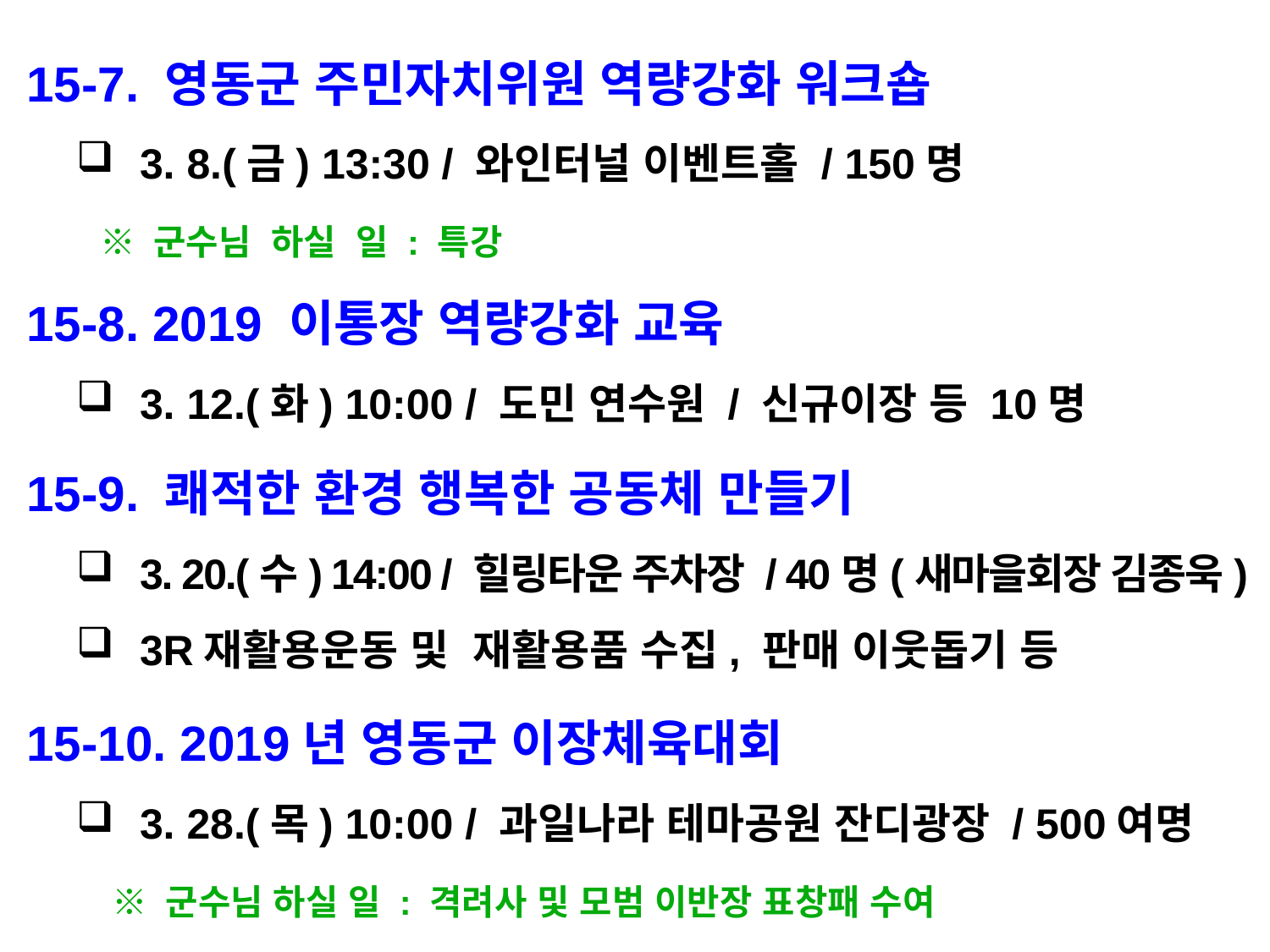

15-7. 영동군 주민자치위원 역량강화 워크숍
3. 8.(금) 13:30 / 와인터널 이벤트홀 / 150명
  ※ 군수님  하실  일 : 특강

 15-8. 2019 이통장 역량강화 교육
3. 12.(화) 10:00 / 도민 연수원 / 신규이장 등 10명
 15-9. 쾌적한 환경 행복한 공동체 만들기
3. 20.(수) 14:00 / 힐링타운 주차장 / 40명(새마을회장 김종욱)
3R재활용운동 및  재활용품 수집, 판매 이웃돕기 등
 15-10. 2019년 영동군 이장체육대회
3. 28.(목) 10:00 / 과일나라 테마공원 잔디광장 / 500여명
   ※ 군수님 하실 일 : 격려사 및 모범 이반장 표창패 수여